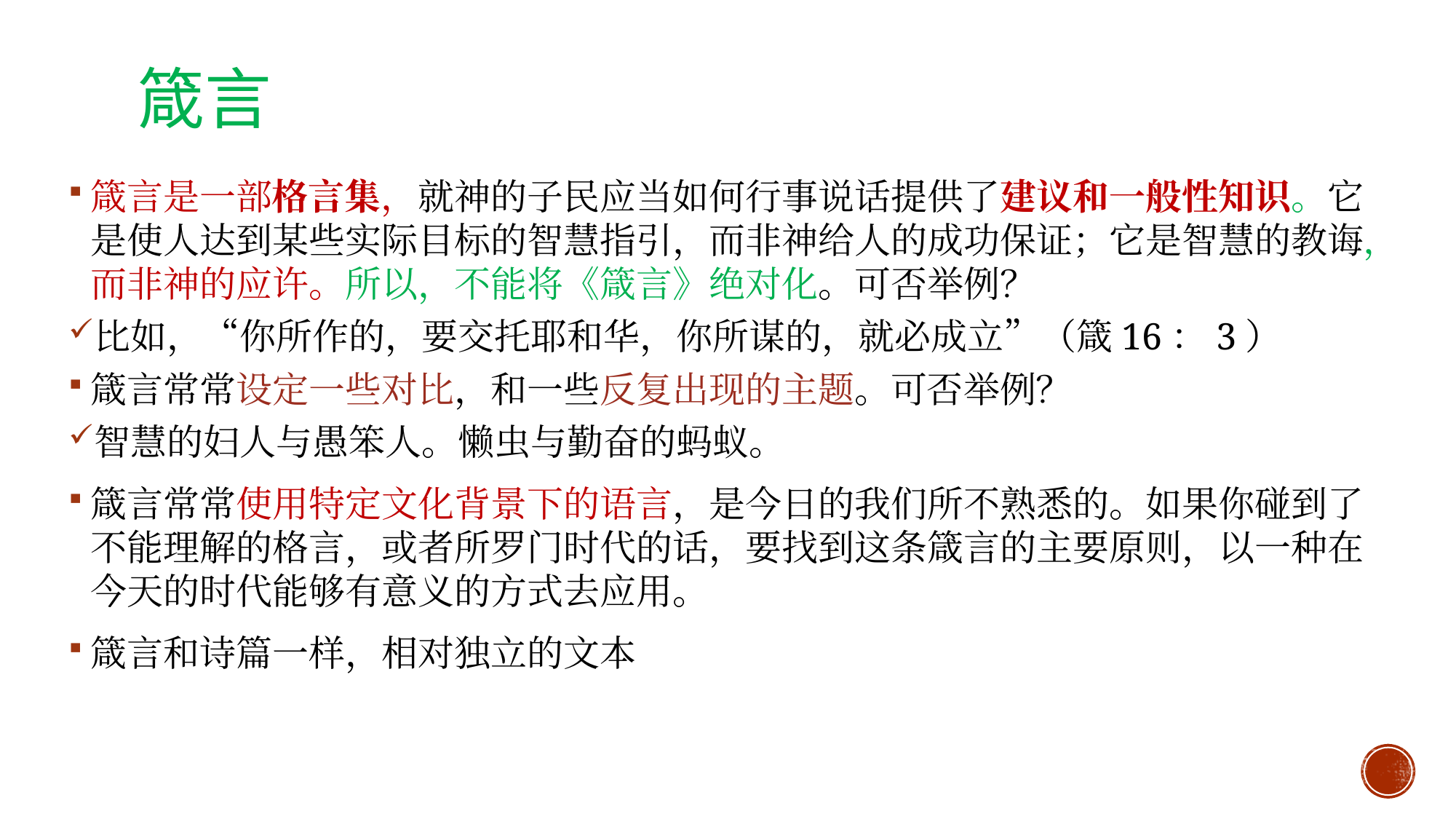

# 箴言
箴言是一部格言集，就神的子民应当如何行事说话提供了建议和一般性知识。它是使人达到某些实际目标的智慧指引，而非神给人的成功保证；它是智慧的教诲，而非神的应许。所以，不能将《箴言》绝对化。可否举例？
比如，“你所作的，要交托耶和华，你所谋的，就必成立”（箴16：3）
箴言常常设定一些对比，和一些反复出现的主题。可否举例？
智慧的妇人与愚笨人。懒虫与勤奋的蚂蚁。
箴言常常使用特定文化背景下的语言，是今日的我们所不熟悉的。如果你碰到了不能理解的格言，或者所罗门时代的话，要找到这条箴言的主要原则，以一种在今天的时代能够有意义的方式去应用。
箴言和诗篇一样，相对独立的文本